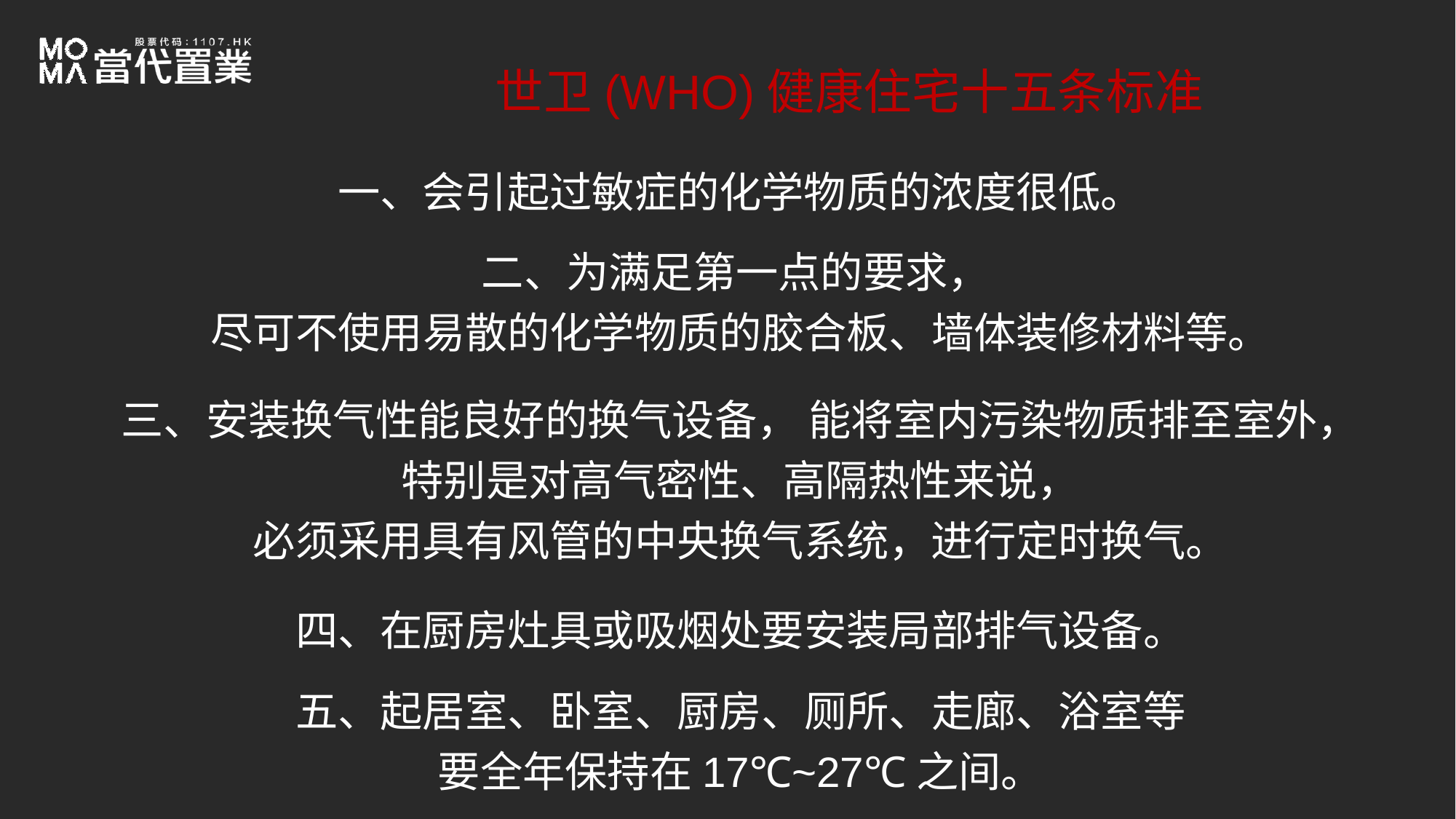

世卫(WHO)健康住宅十五条标准
一、会引起过敏症的化学物质的浓度很低。
二、为满足第一点的要求，
尽可不使用易散的化学物质的胶合板、墙体装修材料等。
三、安装换气性能良好的换气设备， 能将室内污染物质排至室外，
特别是对高气密性、高隔热性来说，
必须采用具有风管的中央换气系统，进行定时换气。
四、在厨房灶具或吸烟处要安装局部排气设备。
五、起居室、卧室、厨房、厕所、走廊、浴室等
要全年保持在17℃~27℃之间。